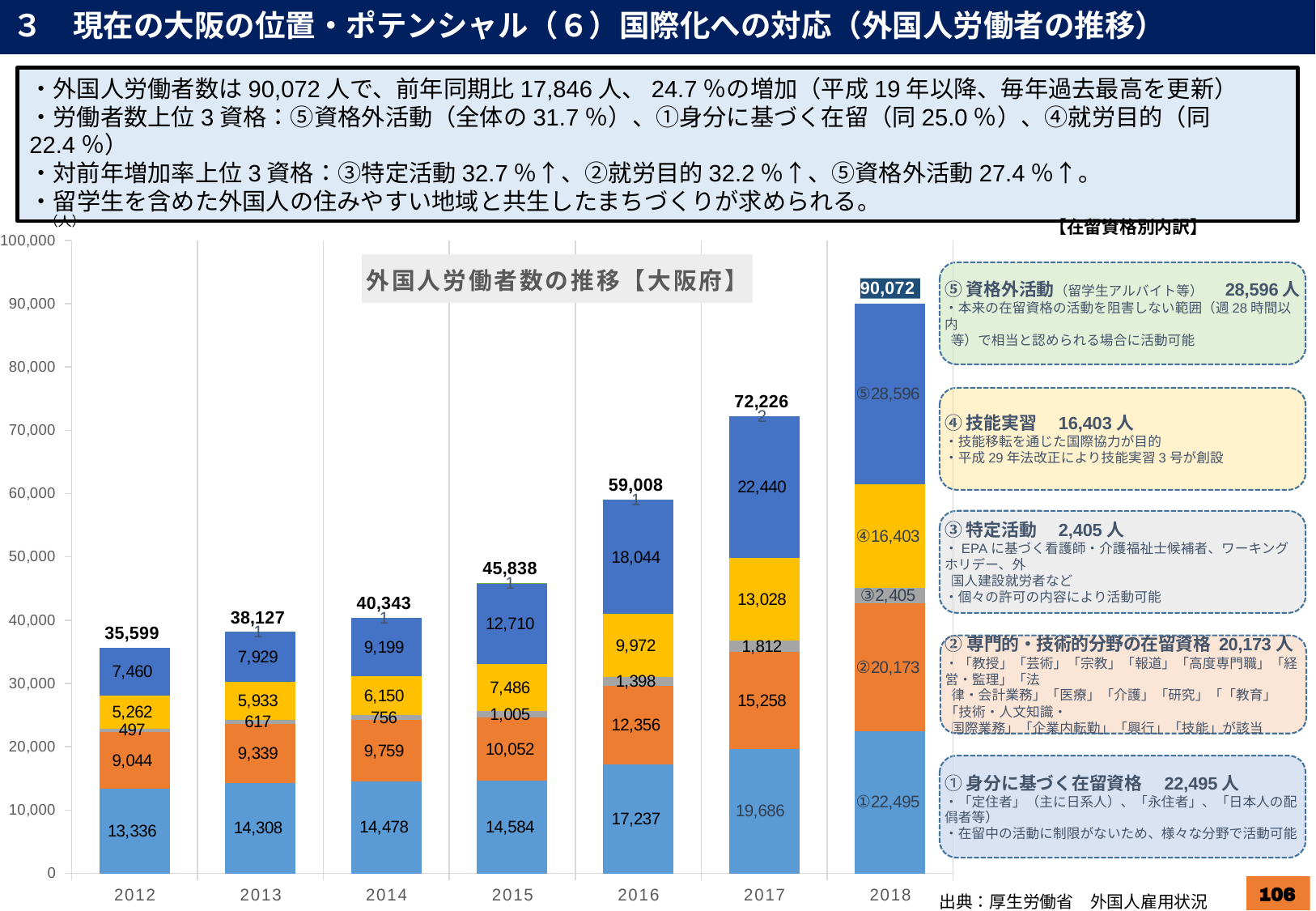

３　現在の大阪の位置・ポテンシャル（６）国際化への対応（外国人労働者の推移）
・外国人労働者数は90,072人で、前年同期比17,846人、24.7％の増加（平成19年以降、毎年過去最高を更新）
・労働者数上位3資格：⑤資格外活動（全体の31.7％）、①身分に基づく在留（同25.0％）、④就労目的（同22.4％）
・対前年増加率上位3資格：③特定活動32.7％↑、②就労目的32.2％↑、⑤資格外活動27.4％↑。
・留学生を含めた外国人の住みやすい地域と共生したまちづくりが求められる。

### Chart: 外国人労働者数の推移【大阪府】

| Category | ①身分に基づく在留資格　 | ②就労目的で在留が認められる者 | ③特定活動 | ④技能実習 | ⑤資格外活動 | ■不明 | ⑥特定技能（新） | 合計 |
|---|---|---|---|---|---|---|---|---|
| 2012 | 13336.0 | 9044.0 | 497.0 | 5262.0 | 7460.0 | None | None | 35599.0 |
| 2013 | 14308.0 | 9339.0 | 617.0 | 5933.0 | 7929.0 | 1.0 | None | 38127.0 |
| 2014 | 14478.0 | 9759.0 | 756.0 | 6150.0 | 9199.0 | 1.0 | None | 40343.0 |
| 2015 | 14584.0 | 10052.0 | 1005.0 | 7486.0 | 12710.0 | 1.0 | None | 45838.0 |
| 2016 | 17237.0 | 12356.0 | 1398.0 | 9972.0 | 18044.0 | 1.0 | None | 59008.0 |
| 2017 | 19686.0 | 15258.0 | 1812.0 | 13028.0 | 22440.0 | 2.0 | None | 72226.0 |
| 2018 | 22495.0 | 20173.0 | 2405.0 | 16403.0 | 28596.0 | None | None | 90072.0 |
（人）
【在留資格別内訳】
⑤資格外活動（留学生アルバイト等）　28,596人
・本来の在留資格の活動を阻害しない範囲（週28時間以内
 等）で相当と認められる場合に活動可能
④技能実習　16,403人
・技能移転を通じた国際協力が目的
・平成29年法改正により技能実習3号が創設
③特定活動　2,405人
・EPAに基づく看護師・介護福祉士候補者、ワーキングホリデー、外
 国人建設就労者など
・個々の許可の内容により活動可能
①身分に基づく在留資格　22,495人
・「定住者」（主に日系人）、「永住者」、「日本人の配偶者等）
・在留中の活動に制限がないため、様々な分野で活動可能
②専門的・技術的分野の在留資格 20,173人
・「教授」「芸術」「宗教」「報道」「高度専門職」「経営・監理」「法
 律・会計業務」「医療」「介護」「研究」「「教育」「技術・人文知識・
 国際業務」「企業内転勤」「興行」「技能」が該当
106
出典：厚生労働省　外国人雇用状況